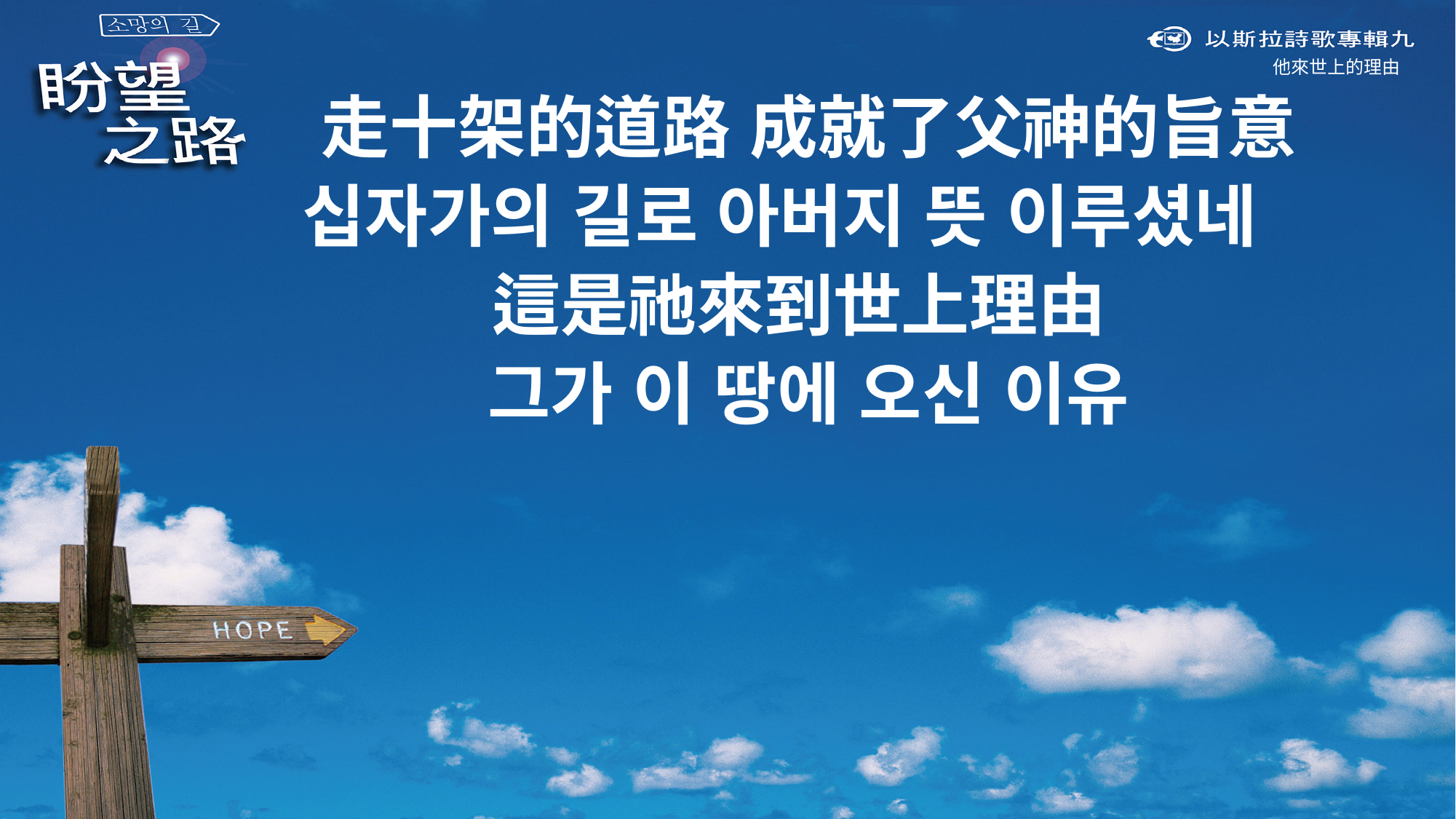

他來世上的理由
走十架的道路 成就了父神的旨意
십자가의 길로 아버지 뜻 이루셨네
這是祂來到世上理由
그가 이 땅에 오신 이유